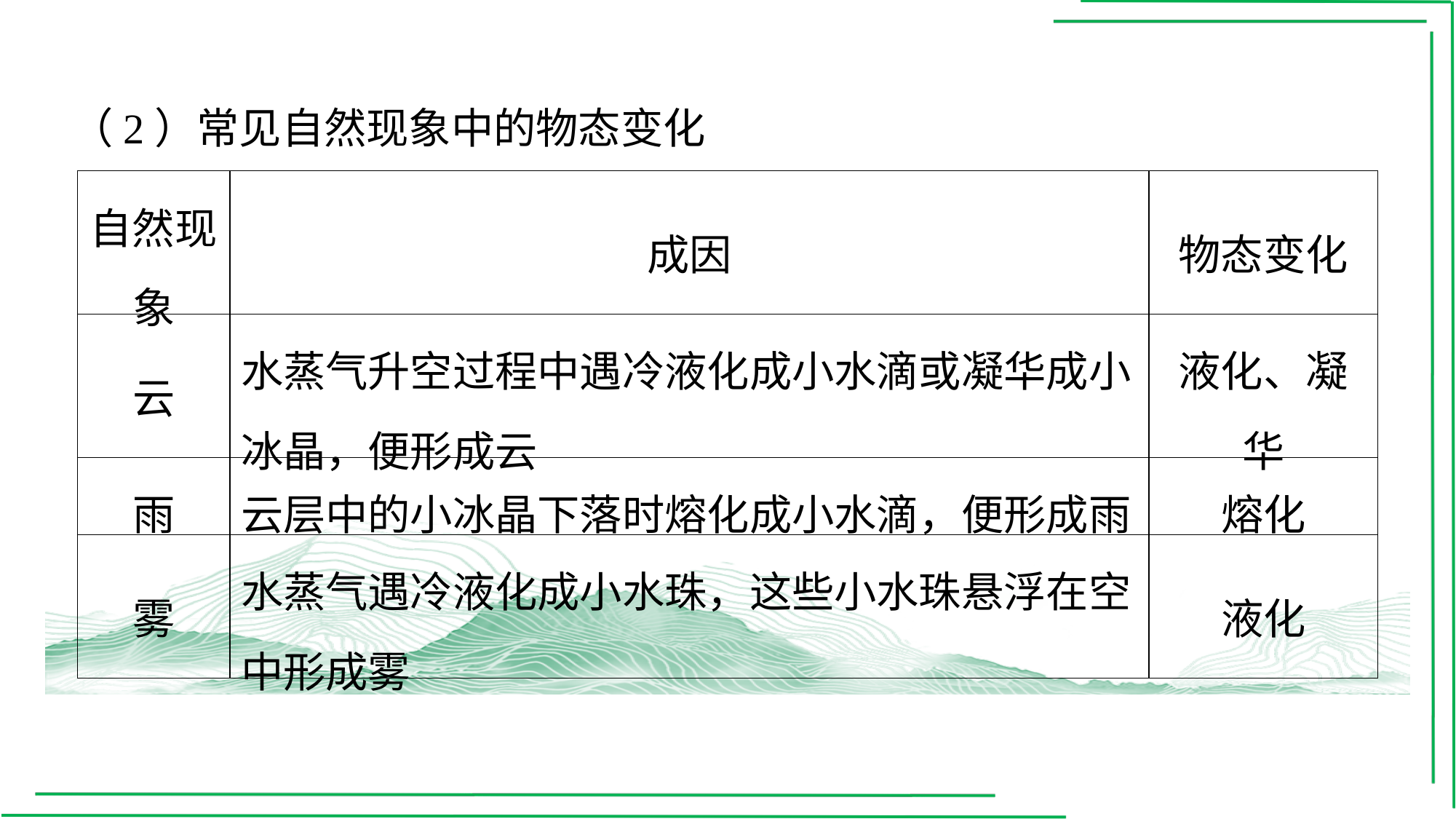

（2）常见自然现象中的物态变化
| 自然现象 | 成因 | 物态变化 |
| --- | --- | --- |
| 云 | 水蒸气升空过程中遇冷液化成小水滴或凝华成小冰晶，便形成云 | 液化、凝华 |
| 雨 | 云层中的小冰晶下落时熔化成小水滴，便形成雨 | 熔化 |
| 雾 | 水蒸气遇冷液化成小水珠，这些小水珠悬浮在空中形成雾 | 液化 |